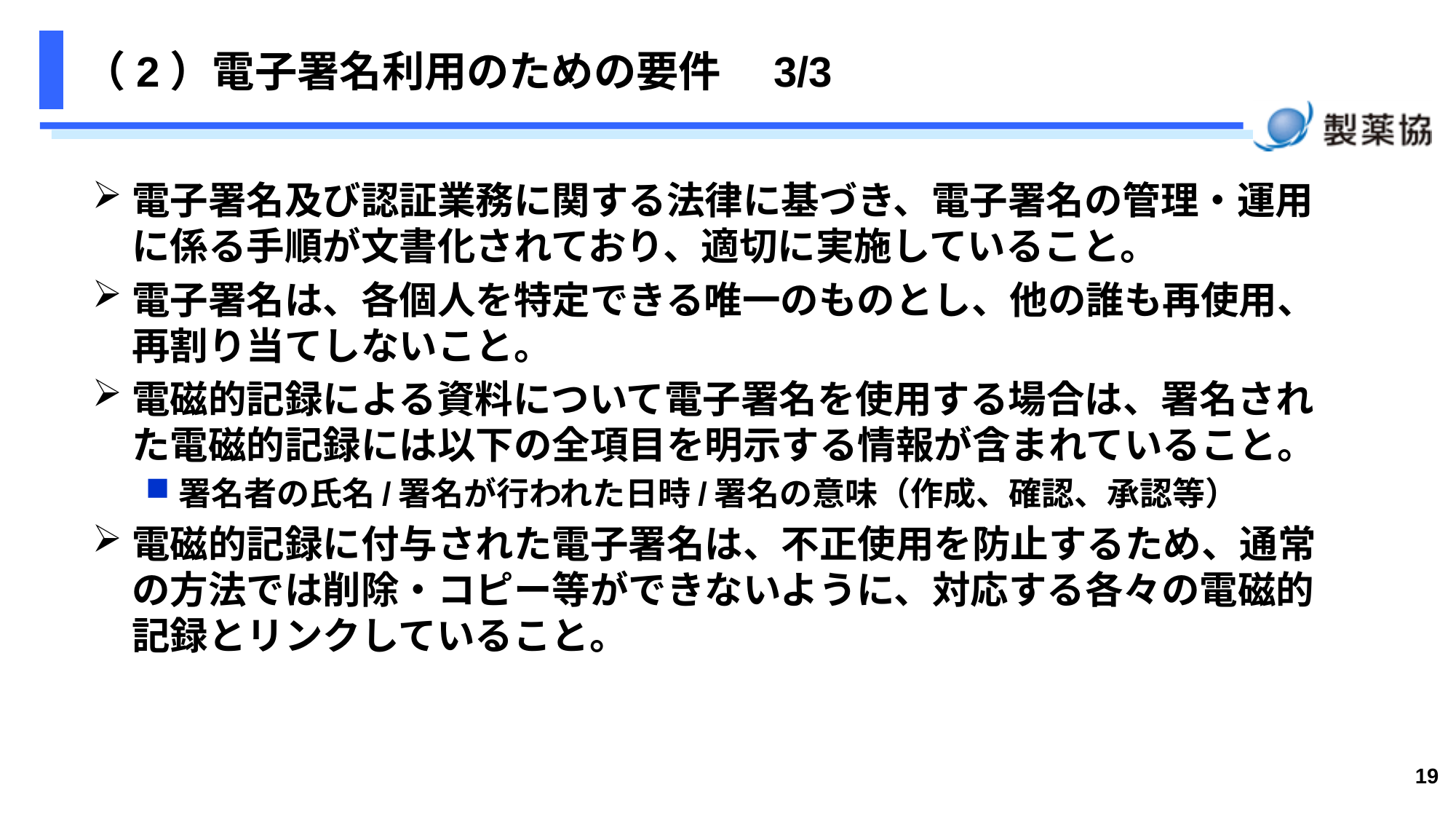

# （2）電子署名利用のための要件　3/3
電子署名及び認証業務に関する法律に基づき、電子署名の管理・運用に係る手順が文書化されており、適切に実施していること。
電子署名は、各個人を特定できる唯一のものとし、他の誰も再使用、再割り当てしないこと。
電磁的記録による資料について電子署名を使用する場合は、署名された電磁的記録には以下の全項目を明示する情報が含まれていること。
署名者の氏名/署名が行われた日時/署名の意味（作成、確認、承認等）
電磁的記録に付与された電子署名は、不正使用を防止するため、通常の方法では削除・コピー等ができないように、対応する各々の電磁的記録とリンクしていること。
19